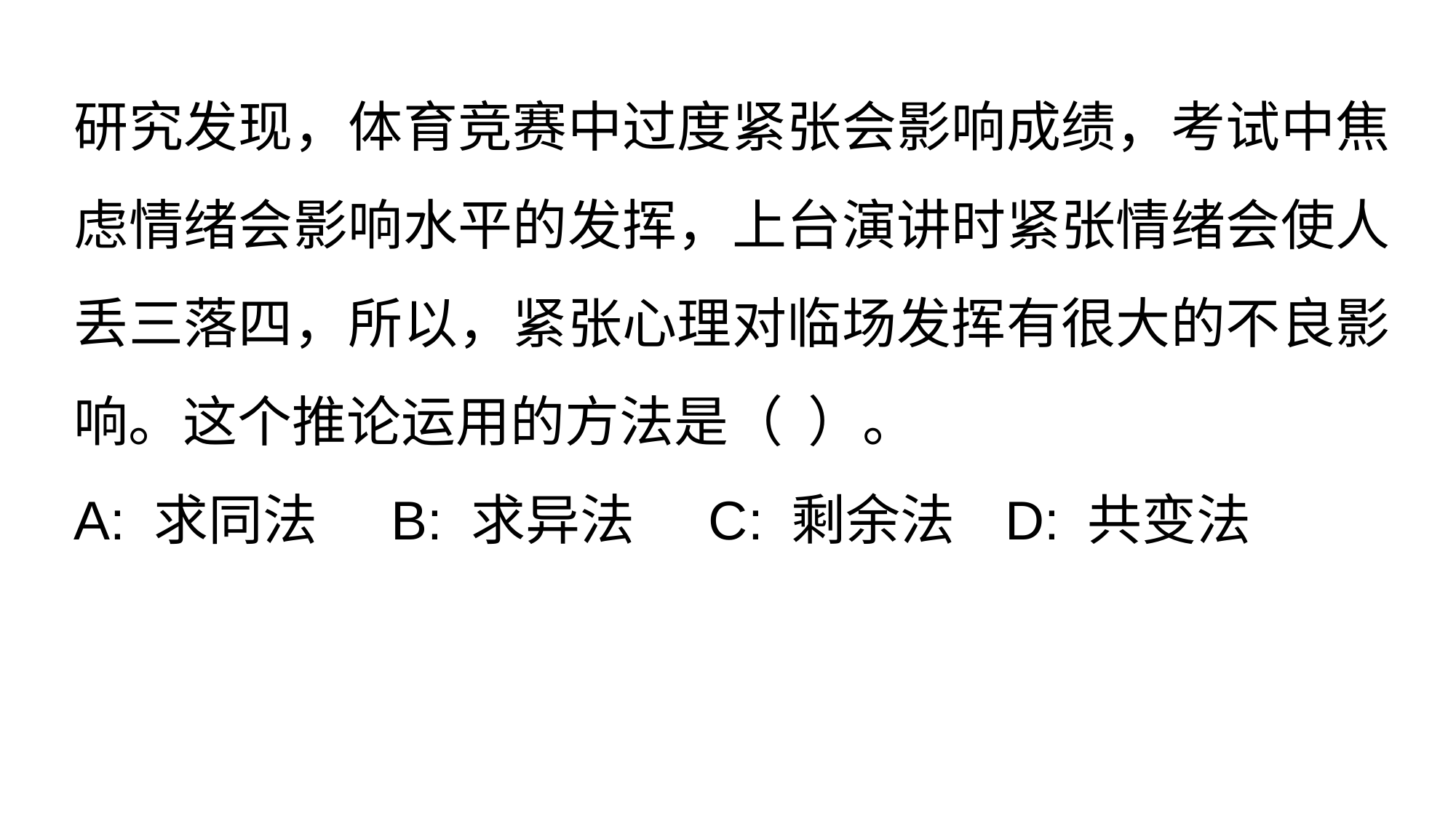

研究发现，体育竞赛中过度紧张会影响成绩，考试中焦虑情绪会影响水平的发挥，上台演讲时紧张情绪会使人丢三落四，所以，紧张心理对临场发挥有很大的不良影响。这个推论运用的方法是（  ）。
A: 求同法     B: 求异法     C: 剩余法   D: 共变法